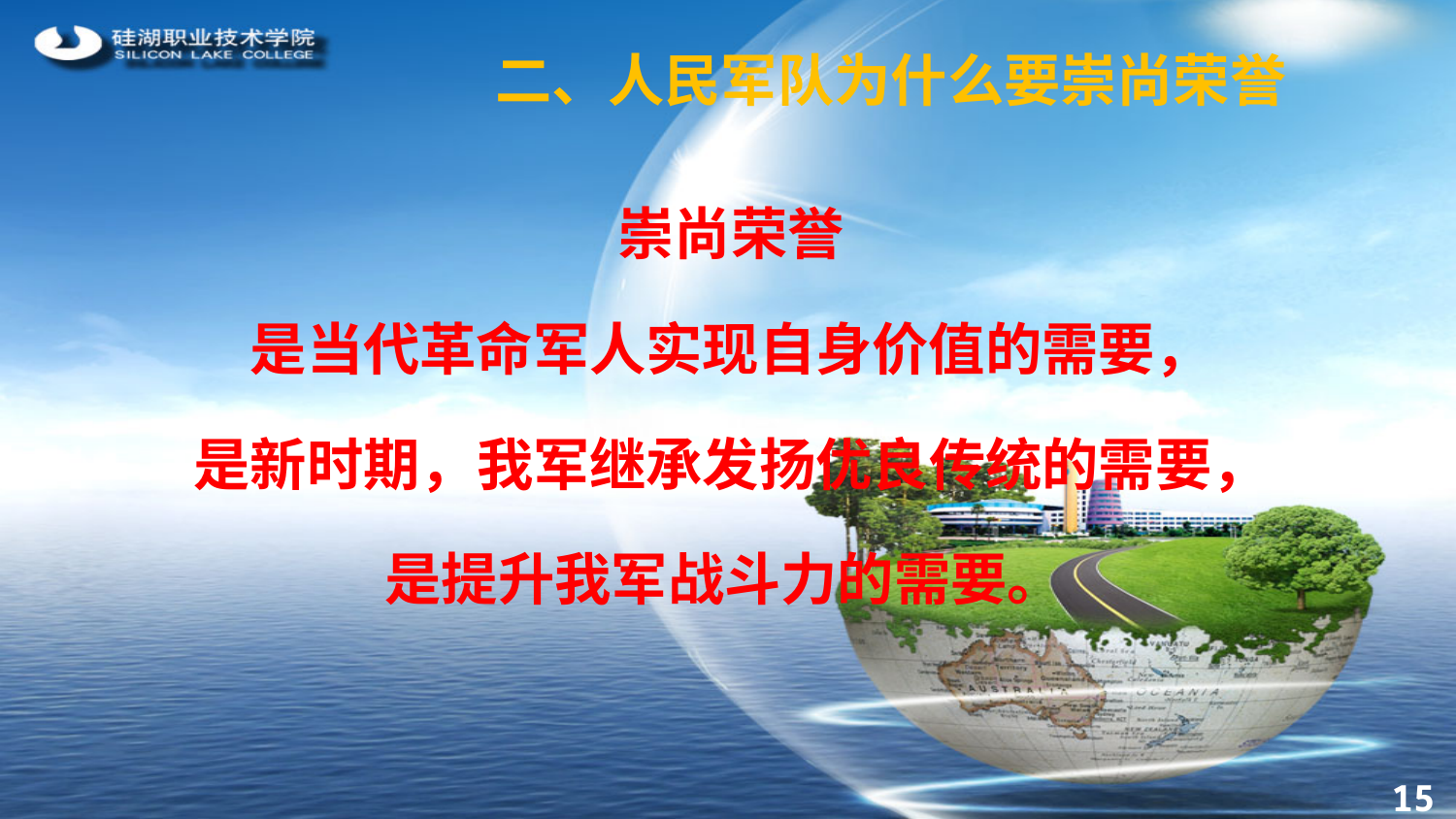

# 二、人民军队为什么要崇尚荣誉
崇尚荣誉
是当代革命军人实现自身价值的需要，
是新时期，我军继承发扬优良传统的需要，
是提升我军战斗力的需要。
15